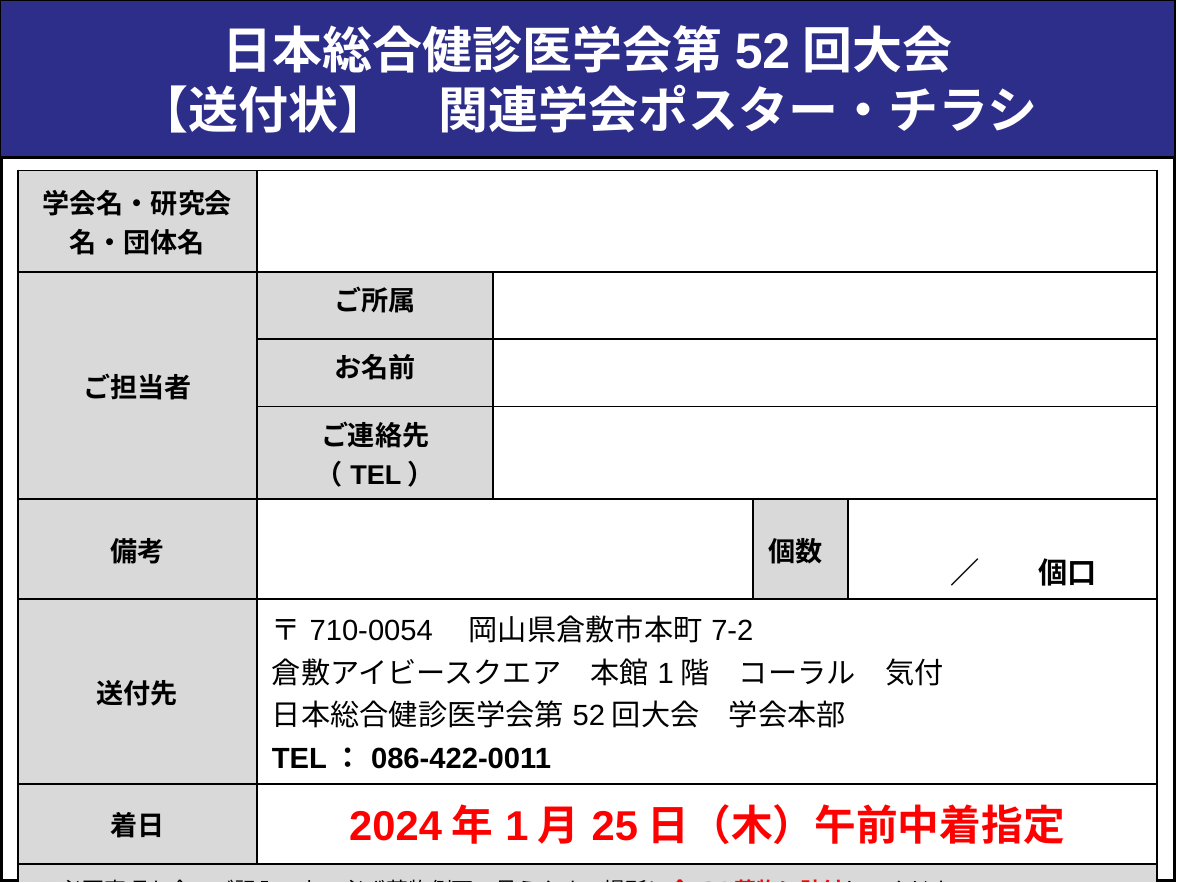

日本総合健診医学会第52回大会
【送付状】　関連学会ポスター・チラシ
| 学会名・研究会名・団体名 |  |  |  |  |
| --- | --- | --- | --- | --- |
| ご担当者 | ご所属 |  |  |  |
|  | お名前 |  |  |  |
|  | ご連絡先（TEL） |  |  |  |
| 備考 |  |  | 個数 | ／　　個口 |
| 送付先 | 〒710-0054　岡山県倉敷市本町7-2 倉敷アイビースクエア　本館1階　コーラル　気付 日本総合健診医学会第52回大会　学会本部 TEL：086-422-0011 |  |  |  |
| 着日 | 2024年1月25日（木）午前中着指定 |  |  |  |
| ※必要事項を全てご記入の上、必ず荷物側面の見えやすい場所に全ての荷物に貼付してください。 ※本送付状はカラーで印刷をお願いします。 |  |  |  |  |